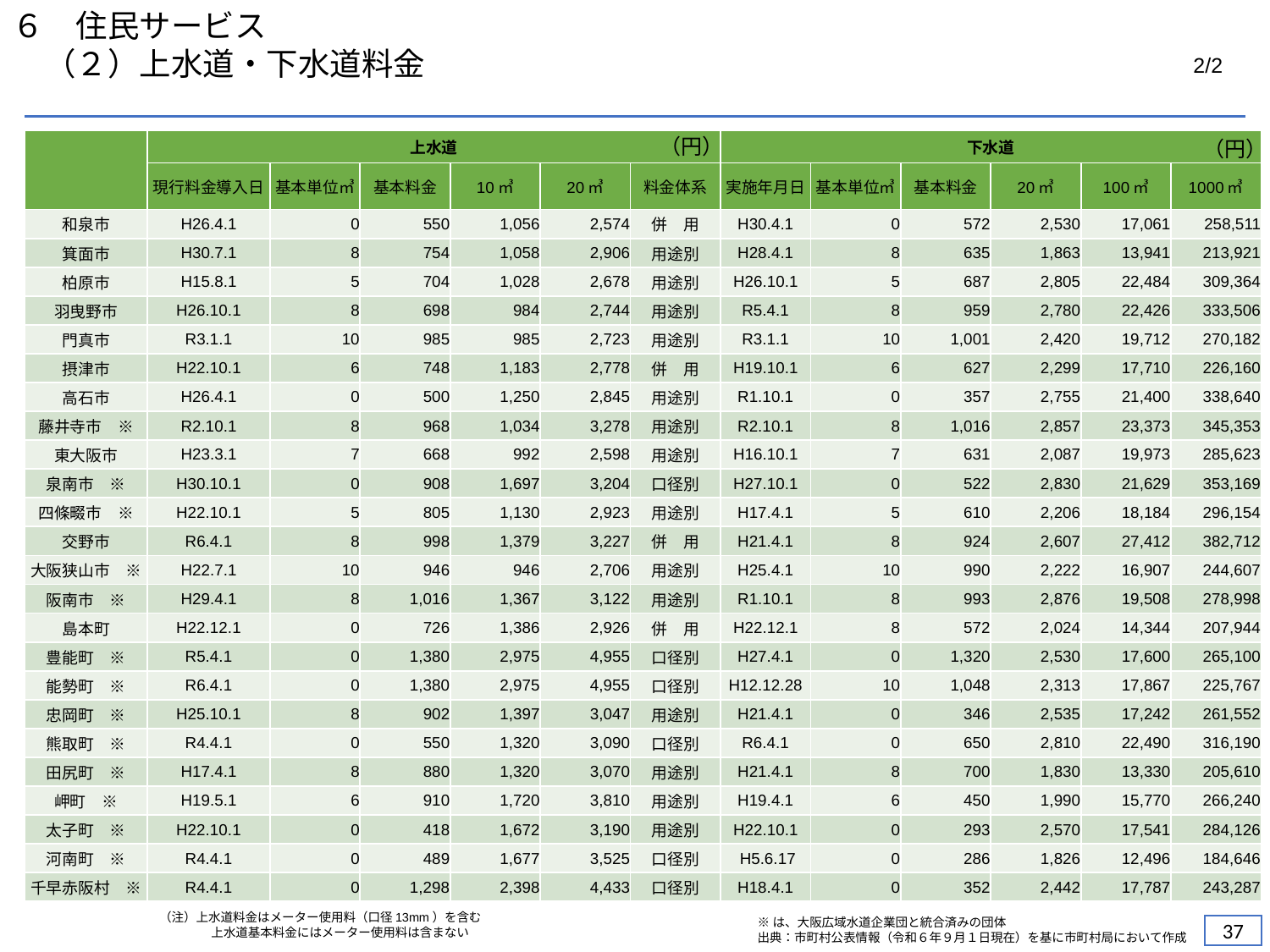

６　住民サービス
　（２）上水道・下水道料金
2/2
（円）
（円）
|  | 上水道 |  |  |  |  |  | 下水道 |  |  |  |  |  |
| --- | --- | --- | --- | --- | --- | --- | --- | --- | --- | --- | --- | --- |
|  | 現行料金導入日 | 基本単位㎥ | 基本料金 | 10㎥ | 20㎥ | 料金体系 | 実施年月日 | 基本単位㎥ | 基本料金 | 20㎥ | 100㎥ | 1000㎥ |
| 和泉市 | H26.4.1 | 0 | 550 | 1,056 | 2,574 | 併　用 | H30.4.1 | 0 | 572 | 2,530 | 17,061 | 258,511 |
| 箕面市 | H30.7.1 | 8 | 754 | 1,058 | 2,906 | 用途別 | H28.4.1 | 8 | 635 | 1,863 | 13,941 | 213,921 |
| 柏原市 | H15.8.1 | 5 | 704 | 1,028 | 2,678 | 用途別 | H26.10.1 | 5 | 687 | 2,805 | 22,484 | 309,364 |
| 羽曳野市 | H26.10.1 | 8 | 698 | 984 | 2,744 | 用途別 | R5.4.1 | 8 | 959 | 2,780 | 22,426 | 333,506 |
| 門真市 | R3.1.1 | 10 | 985 | 985 | 2,723 | 用途別 | R3.1.1 | 10 | 1,001 | 2,420 | 19,712 | 270,182 |
| 摂津市 | H22.10.1 | 6 | 748 | 1,183 | 2,778 | 併　用 | H19.10.1 | 6 | 627 | 2,299 | 17,710 | 226,160 |
| 高石市 | H26.4.1 | 0 | 500 | 1,250 | 2,845 | 用途別 | R1.10.1 | 0 | 357 | 2,755 | 21,400 | 338,640 |
| 藤井寺市　※ | R2.10.1 | 8 | 968 | 1,034 | 3,278 | 用途別 | R2.10.1 | 8 | 1,016 | 2,857 | 23,373 | 345,353 |
| 東大阪市 | H23.3.1 | 7 | 668 | 992 | 2,598 | 用途別 | H16.10.1 | 7 | 631 | 2,087 | 19,973 | 285,623 |
| 泉南市　※ | H30.10.1 | 0 | 908 | 1,697 | 3,204 | 口径別 | H27.10.1 | 0 | 522 | 2,830 | 21,629 | 353,169 |
| 四條畷市　※ | H22.10.1 | 5 | 805 | 1,130 | 2,923 | 用途別 | H17.4.1 | 5 | 610 | 2,206 | 18,184 | 296,154 |
| 交野市 | R6.4.1 | 8 | 998 | 1,379 | 3,227 | 併　用 | H21.4.1 | 8 | 924 | 2,607 | 27,412 | 382,712 |
| 大阪狭山市　※ | H22.7.1 | 10 | 946 | 946 | 2,706 | 用途別 | H25.4.1 | 10 | 990 | 2,222 | 16,907 | 244,607 |
| 阪南市　※ | H29.4.1 | 8 | 1,016 | 1,367 | 3,122 | 用途別 | R1.10.1 | 8 | 993 | 2,876 | 19,508 | 278,998 |
| 島本町 | H22.12.1 | 0 | 726 | 1,386 | 2,926 | 併　用 | H22.12.1 | 8 | 572 | 2,024 | 14,344 | 207,944 |
| 豊能町　※ | R5.4.1 | 0 | 1,380 | 2,975 | 4,955 | 口径別 | H27.4.1 | 0 | 1,320 | 2,530 | 17,600 | 265,100 |
| 能勢町　※ | R6.4.1 | 0 | 1,380 | 2,975 | 4,955 | 口径別 | H12.12.28 | 10 | 1,048 | 2,313 | 17,867 | 225,767 |
| 忠岡町　※ | H25.10.1 | 8 | 902 | 1,397 | 3,047 | 用途別 | H21.4.1 | 0 | 346 | 2,535 | 17,242 | 261,552 |
| 熊取町　※ | R4.4.1 | 0 | 550 | 1,320 | 3,090 | 口径別 | R6.4.1 | 0 | 650 | 2,810 | 22,490 | 316,190 |
| 田尻町　※ | H17.4.1 | 8 | 880 | 1,320 | 3,070 | 用途別 | H21.4.1 | 8 | 700 | 1,830 | 13,330 | 205,610 |
| 岬町　※ | H19.5.1 | 6 | 910 | 1,720 | 3,810 | 用途別 | H19.4.1 | 6 | 450 | 1,990 | 15,770 | 266,240 |
| 太子町　※ | H22.10.1 | 0 | 418 | 1,672 | 3,190 | 用途別 | H22.10.1 | 0 | 293 | 2,570 | 17,541 | 284,126 |
| 河南町　※ | R4.4.1 | 0 | 489 | 1,677 | 3,525 | 口径別 | H5.6.17 | 0 | 286 | 1,826 | 12,496 | 184,646 |
| 千早赤阪村　※ | R4.4.1 | 0 | 1,298 | 2,398 | 4,433 | 口径別 | H18.4.1 | 0 | 352 | 2,442 | 17,787 | 243,287 |
（注）上水道料金はメーター使用料（口径13mm）を含む
　　　　 上水道基本料金にはメーター使用料は含まない
※は、大阪広域水道企業団と統合済みの団体
出典：市町村公表情報（令和６年９月１日現在）を基に市町村局において作成
37